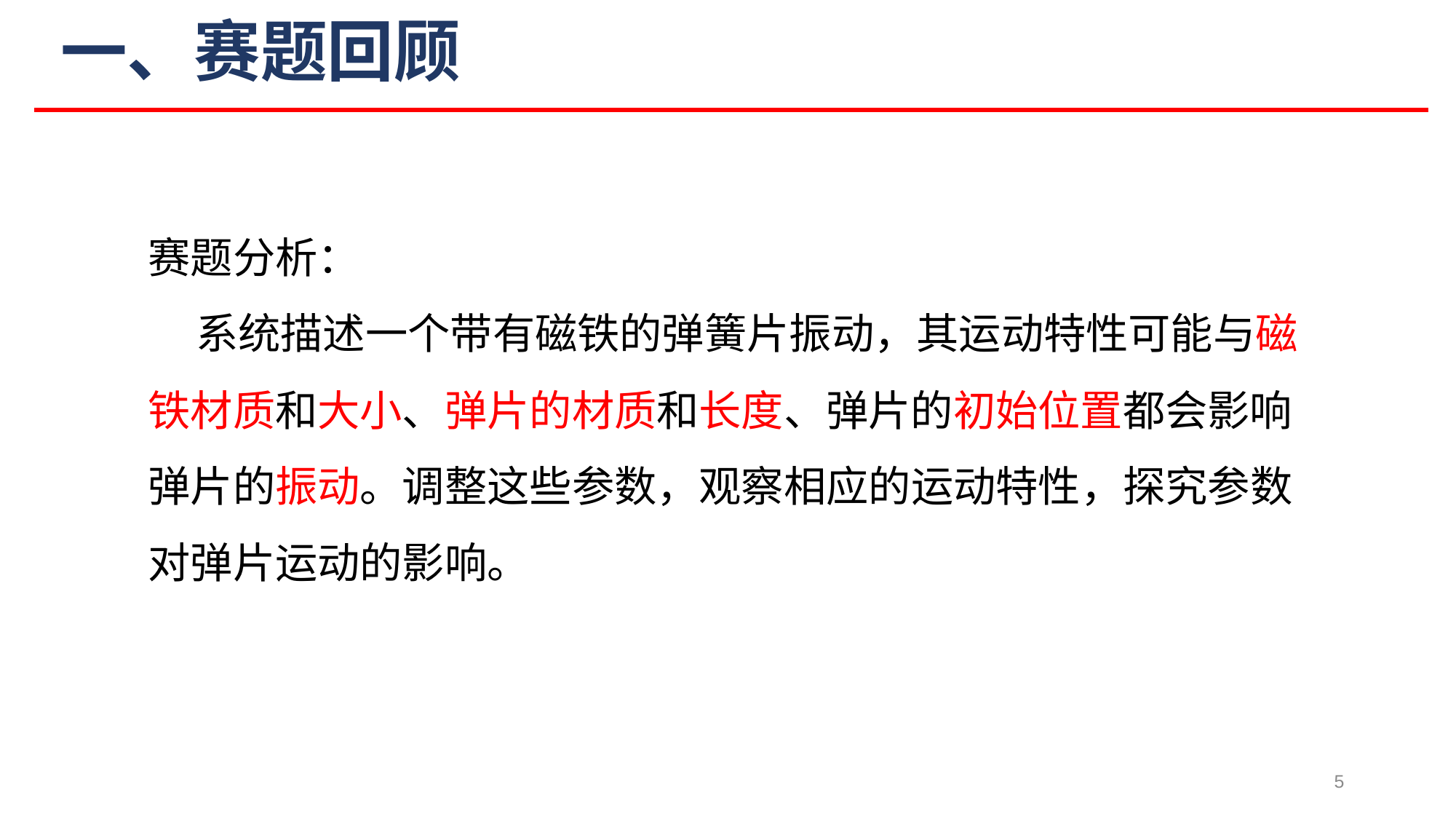

# 一、赛题回顾
赛题分析：
    系统描述一个带有磁铁的弹簧片振动，其运动特性可能与磁铁材质和大小、弹片的材质和长度、弹片的初始位置都会影响弹片的振动。调整这些参数，观察相应的运动特性，探究参数对弹片运动的影响。
5